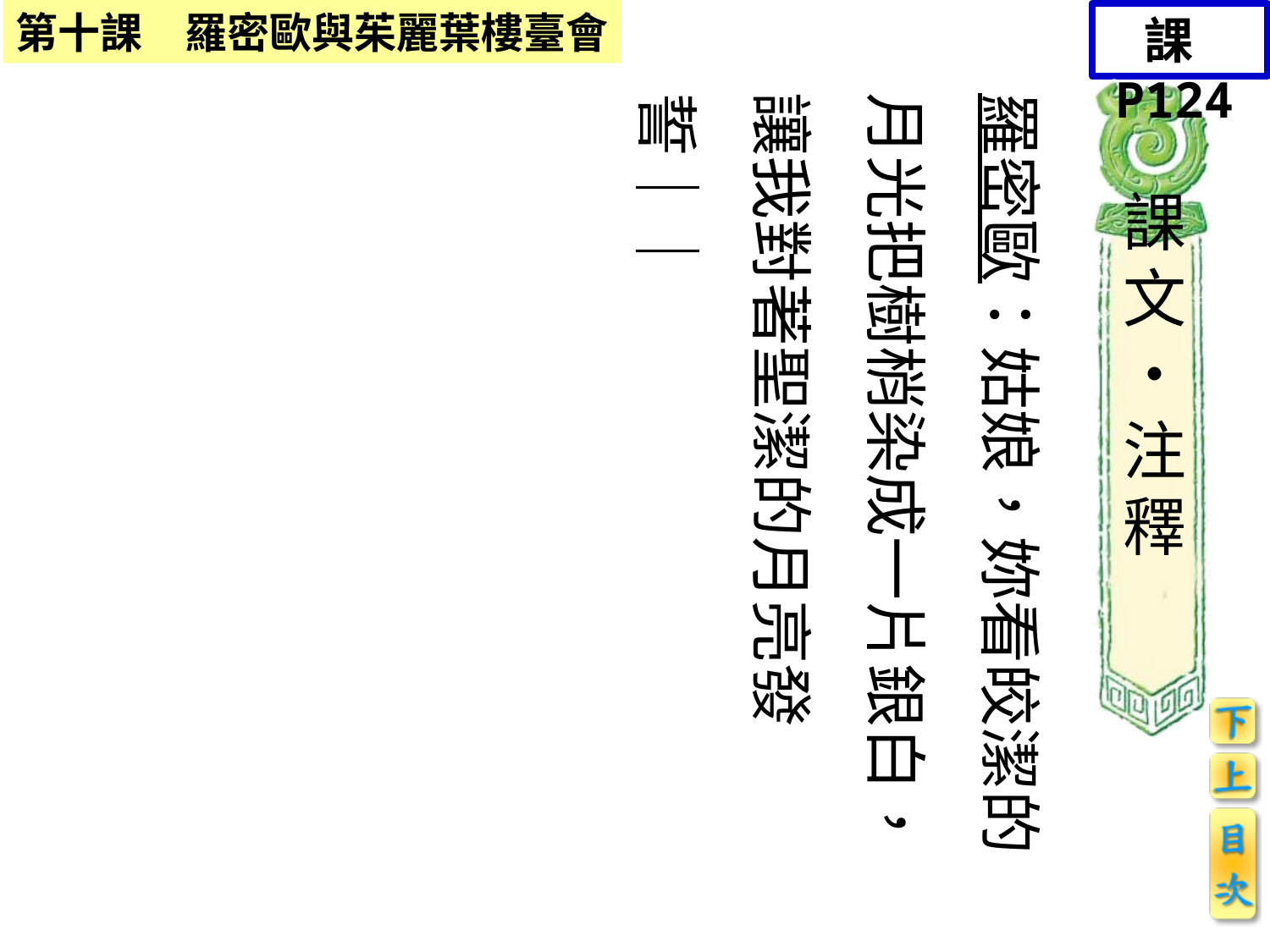

課P124
羅密歐：姑娘，妳看皎潔的月光把樹梢染成一片銀白，讓我對著聖潔的月亮發誓｜｜
課文‧注釋